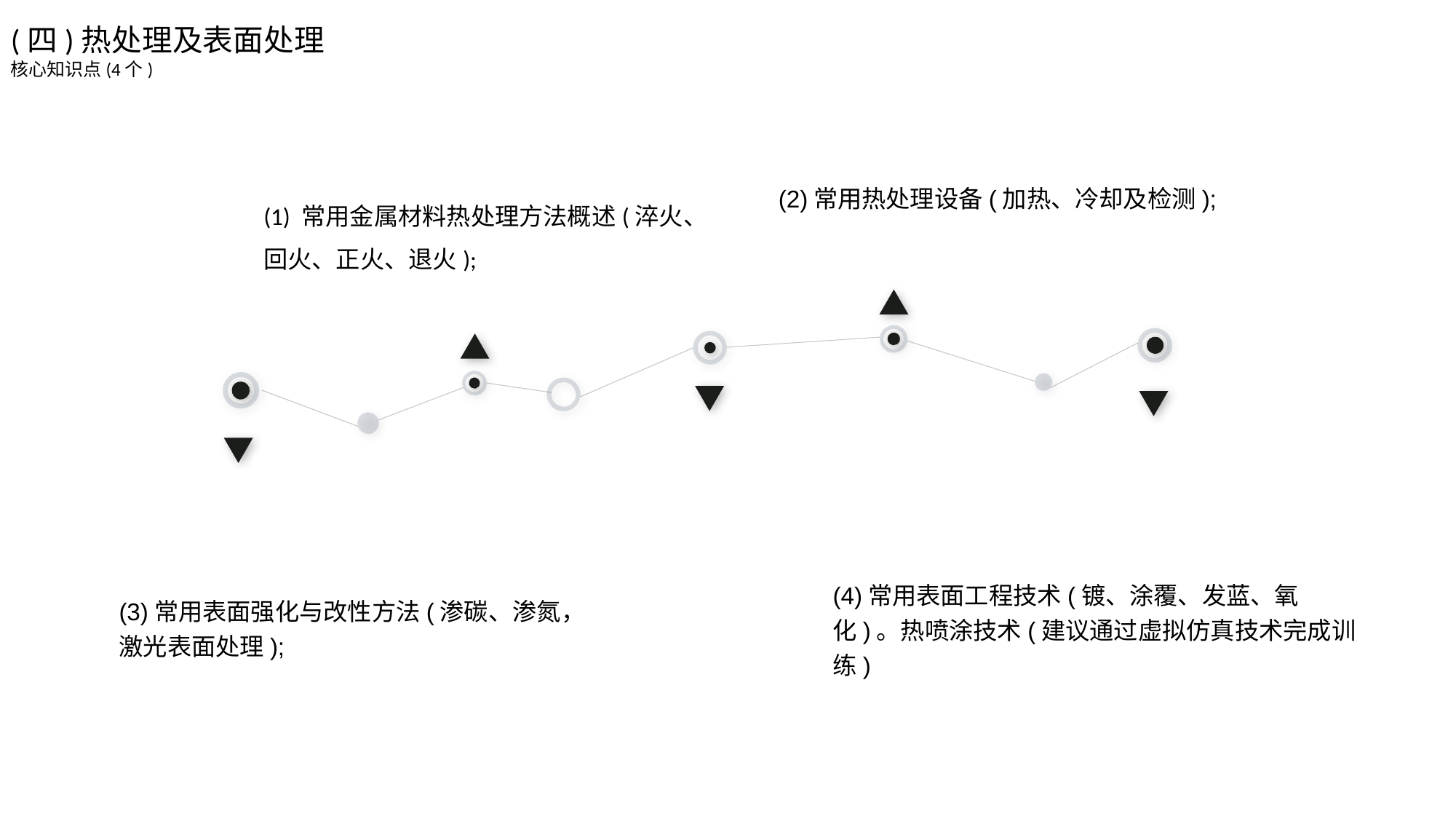

(四)热处理及表面处理
核心知识点(4个)
(2)常用热处理设备(加热、冷却及检测);
(1) 常用金属材料热处理方法概述(淬火、
回火、正火、退火);

(3)常用表面强化与改性方法(渗碳、渗氮，激光表面处理);

(4)常用表面工程技术(镀、涂覆、发蓝、氧化)。热喷涂技术(建议通过虚拟仿真技术完成训练)